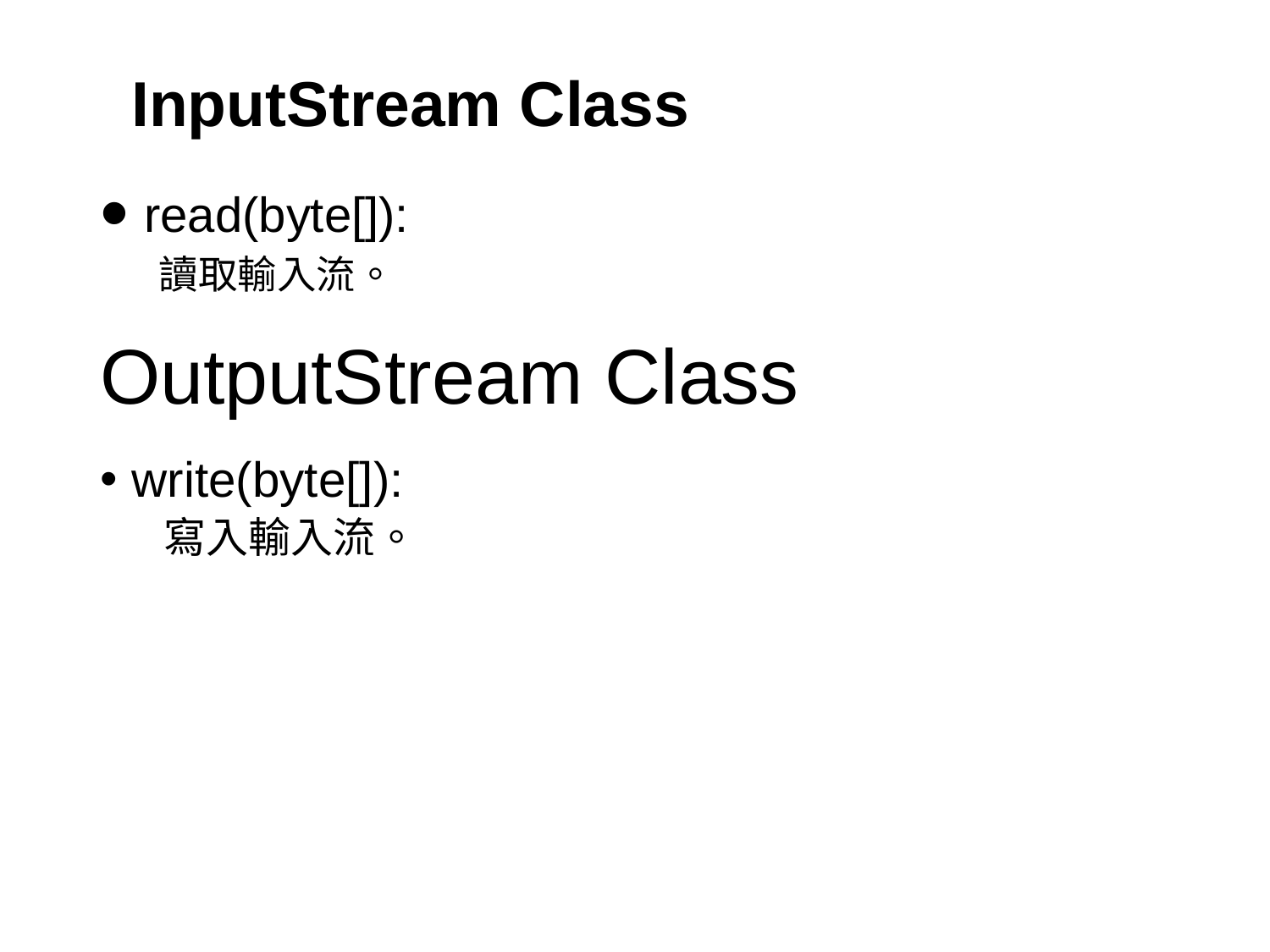

# InputStream Class
read(byte[]):
讀取輸入流。
OutputStream Class
write(byte[]):
寫入輸入流。